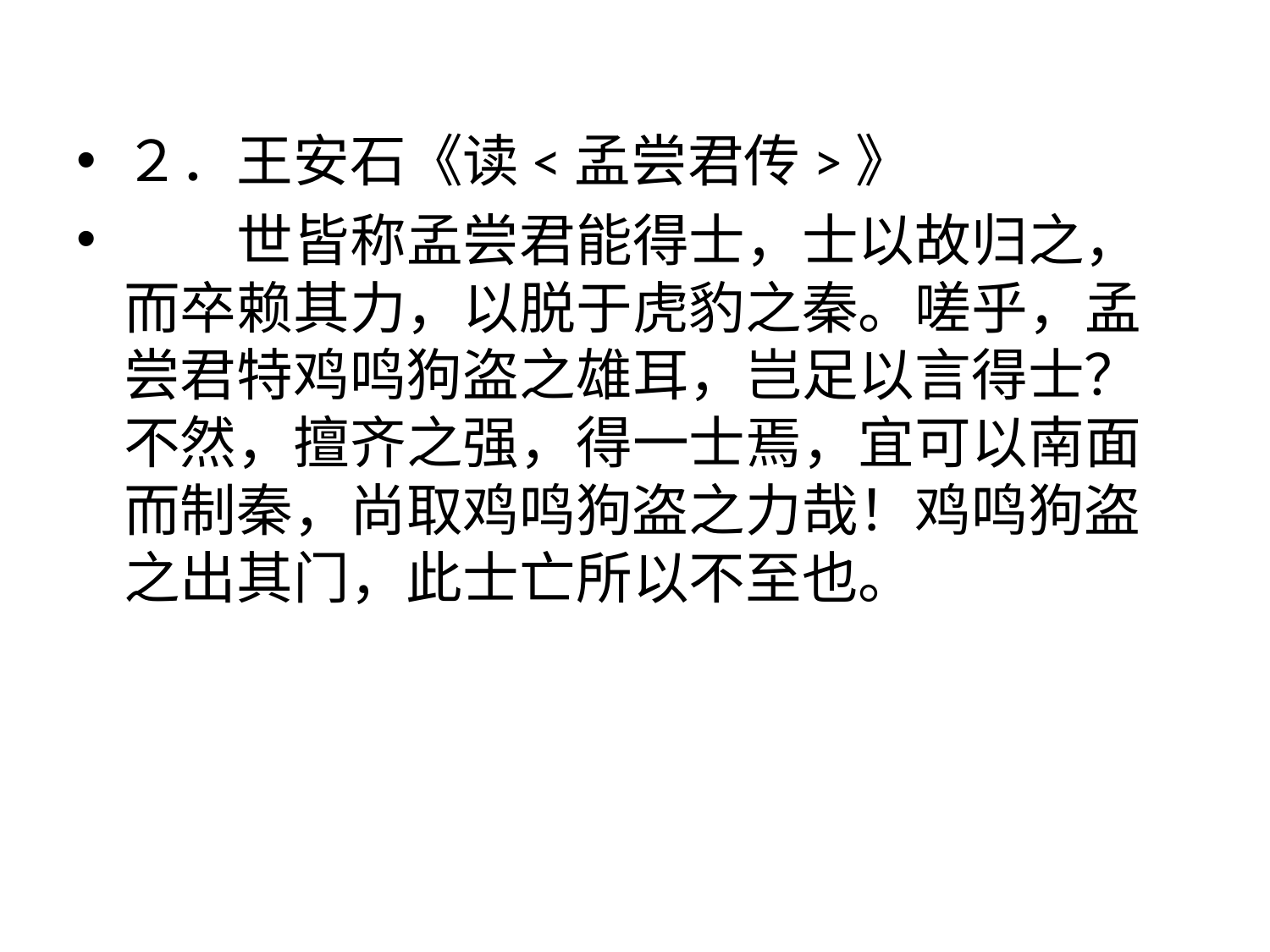

#
２．王安石《读<孟尝君传>》
　　世皆称孟尝君能得士，士以故归之，而卒赖其力，以脱于虎豹之秦。嗟乎，孟尝君特鸡鸣狗盗之雄耳，岂足以言得士？不然，擅齐之强，得一士焉，宜可以南面而制秦，尚取鸡鸣狗盗之力哉！鸡鸣狗盗之出其门，此士亡所以不至也。